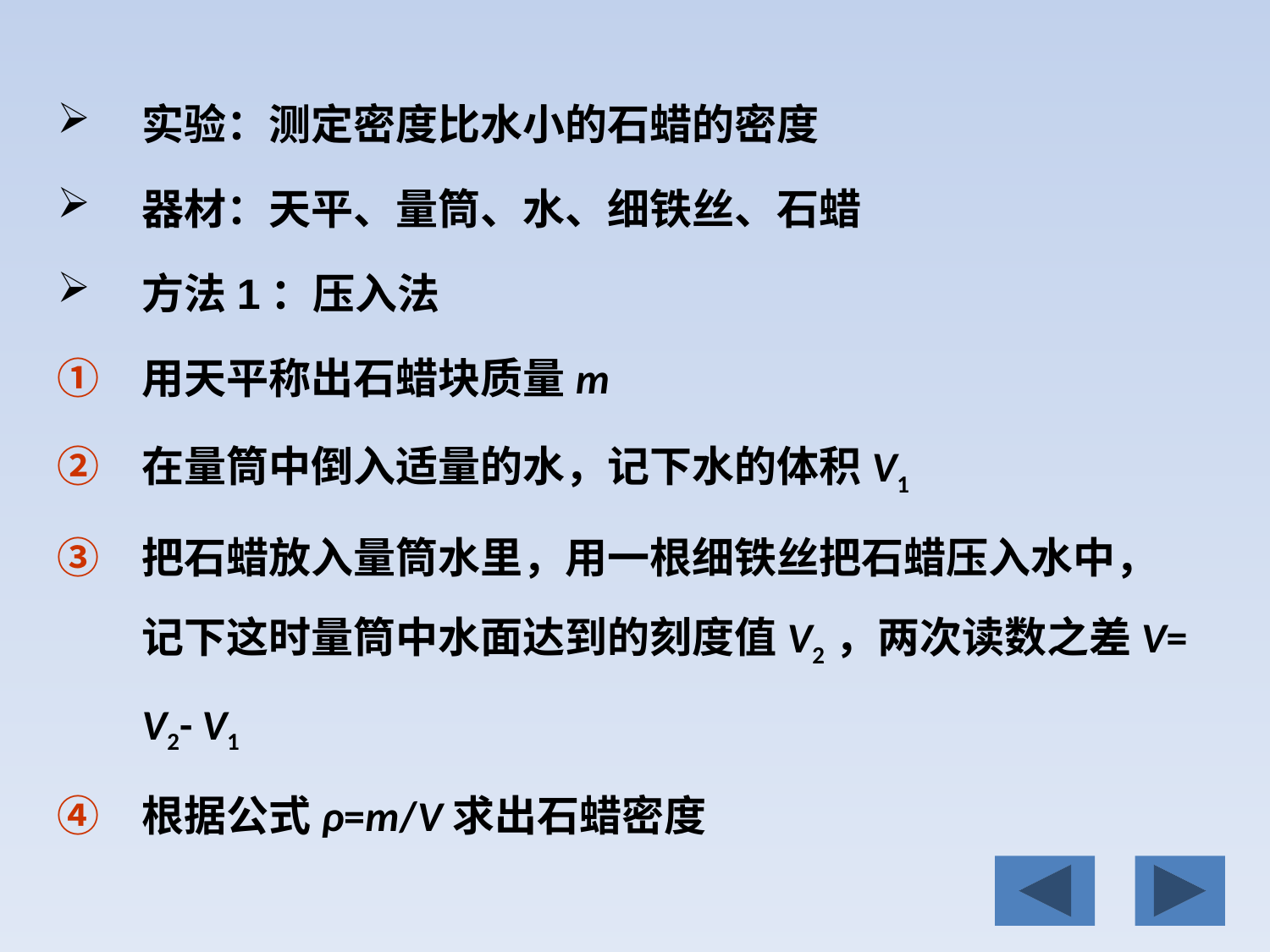

实验：测定密度比水小的石蜡的密度
器材：天平、量筒、水、细铁丝、石蜡
方法1：压入法
用天平称出石蜡块质量m
在量筒中倒入适量的水，记下水的体积V1
把石蜡放入量筒水里，用一根细铁丝把石蜡压入水中，记下这时量筒中水面达到的刻度值V2，两次读数之差V= V2- V1
根据公式ρ=m/V求出石蜡密度